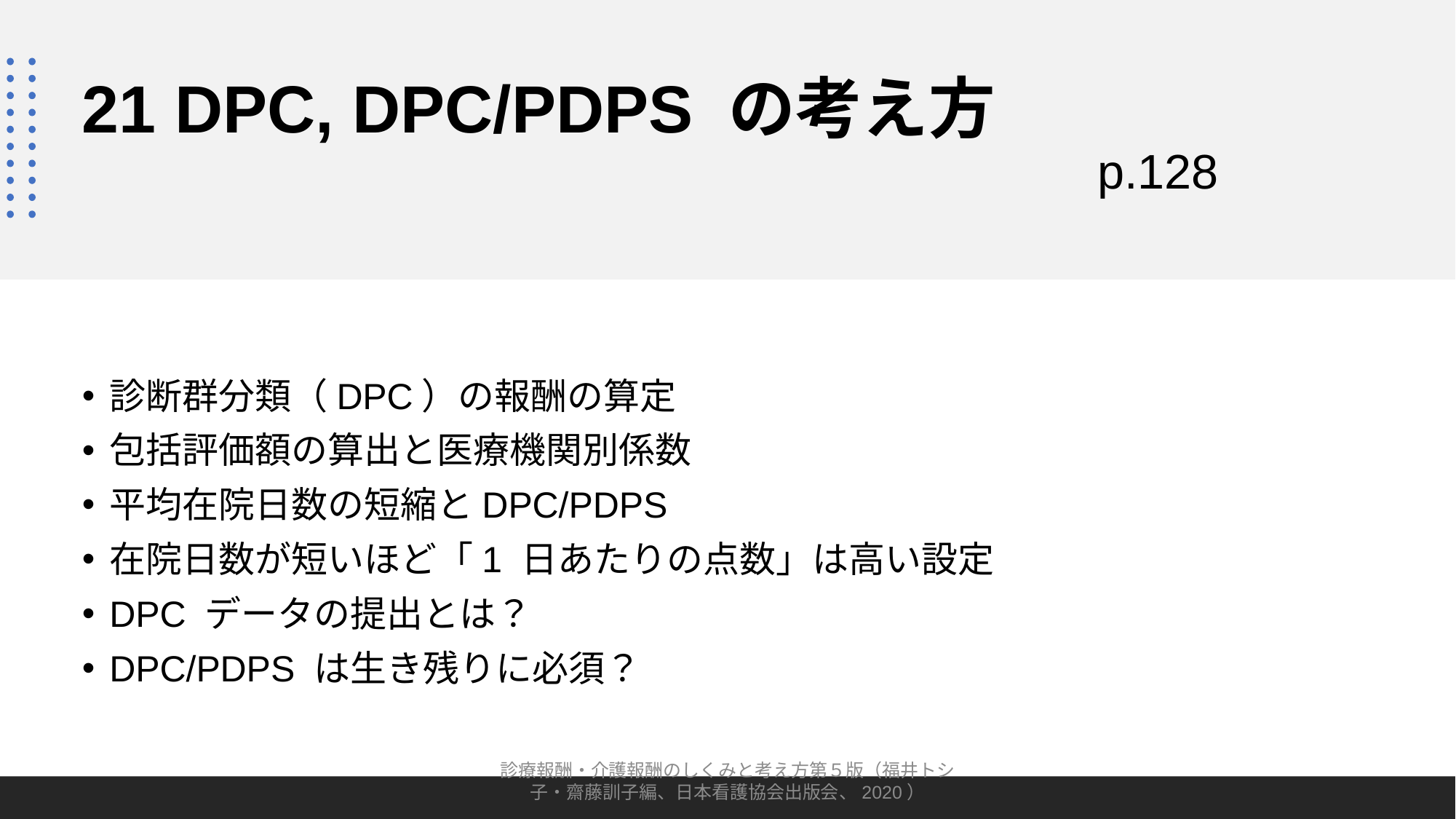

# 21 DPC, DPC/PDPS の考え方 p.128

診断群分類（DPC）の報酬の算定
包括評価額の算出と医療機関別係数
平均在院日数の短縮とDPC/PDPS
在院日数が短いほど「1 日あたりの点数」は高い設定
DPC データの提出とは？
DPC/PDPS は生き残りに必須？
診療報酬・介護報酬のしくみと考え方第５版（福井トシ子・齋藤訓子編、日本看護協会出版会、2020）